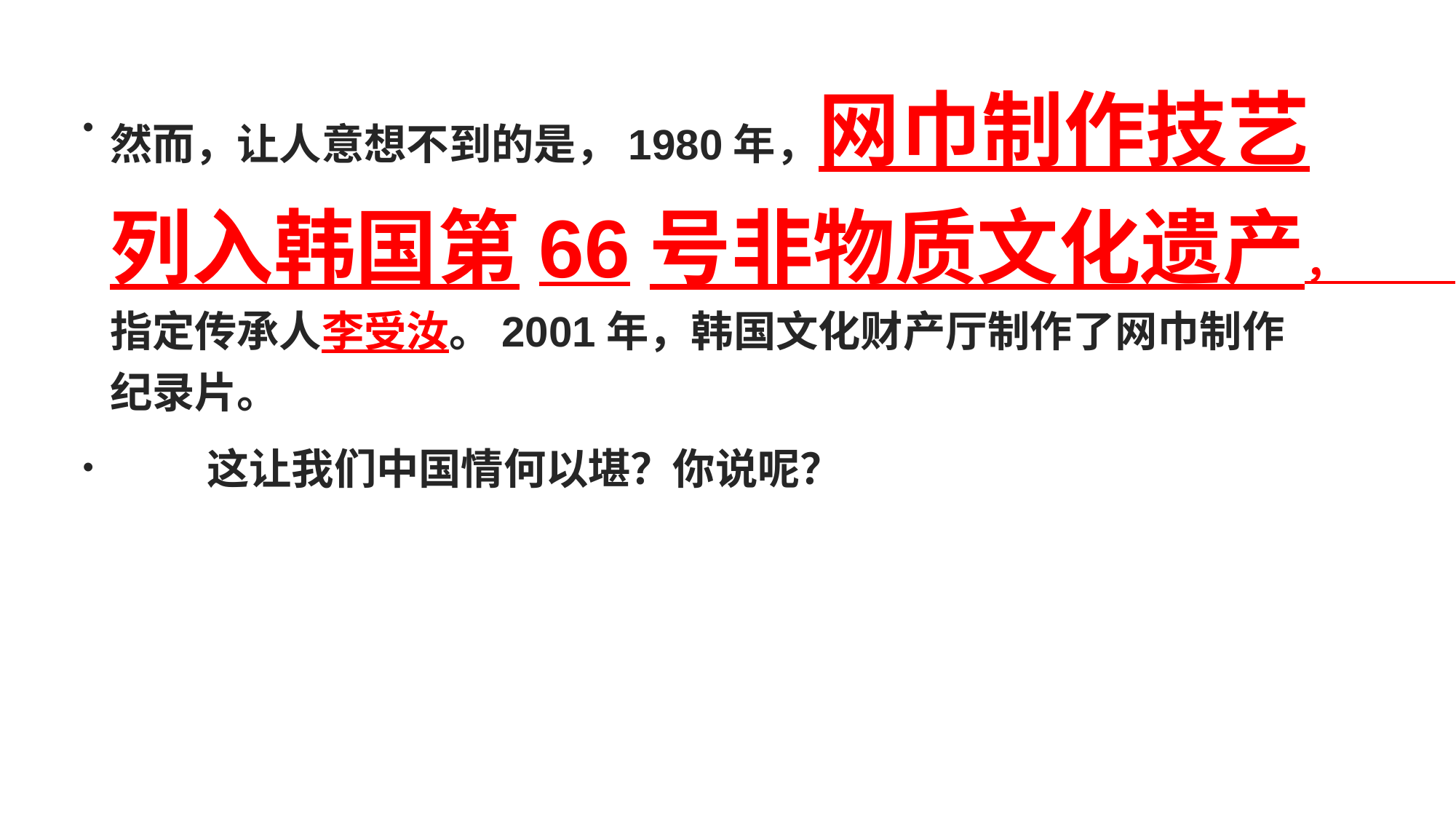

然而，让人意想不到的是，1980年，网巾制作技艺列入韩国第66号非物质文化遗产，指定传承人李受汝。2001年，韩国文化财产厅制作了网巾制作纪录片。
         这让我们中国情何以堪？你说呢？